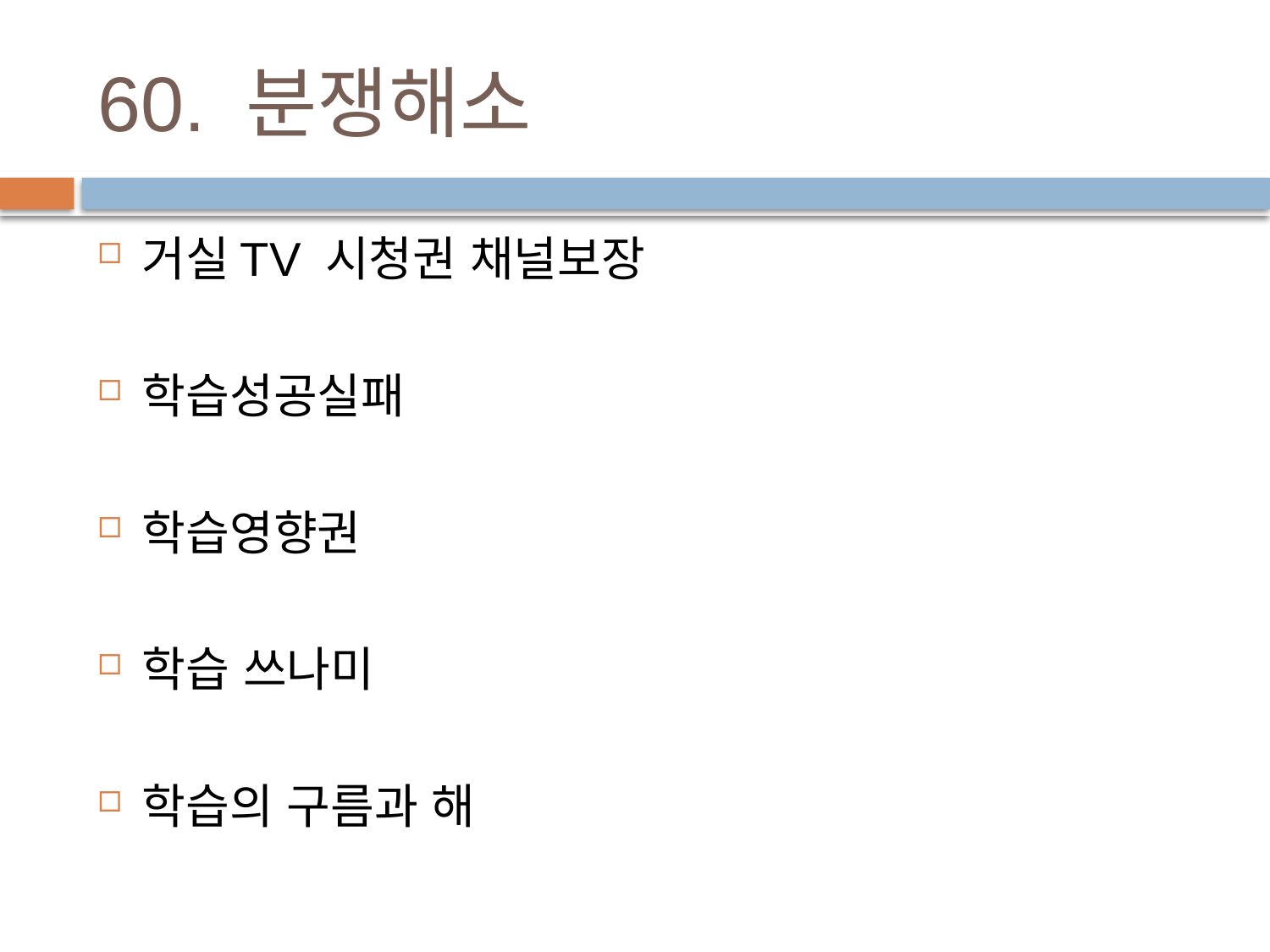

# 60. 분쟁해소
거실TV 시청권 채널보장

학습성공실패

학습영향권

학습 쓰나미

학습의 구름과 해